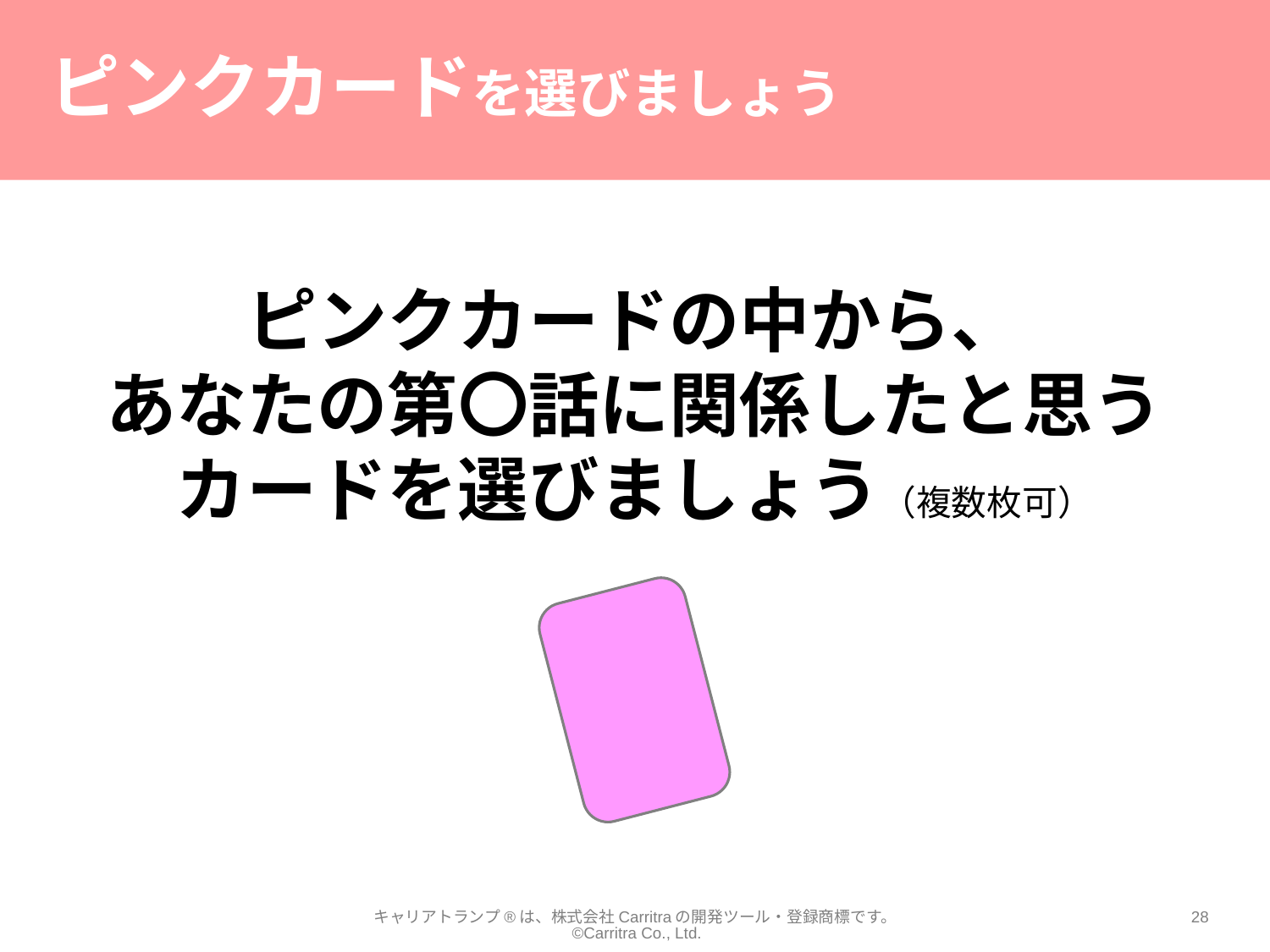

# ピンクカードを選びましょう
ピンクカードの中から、
あなたの第〇話に関係したと思うカードを選びましょう（複数枚可）